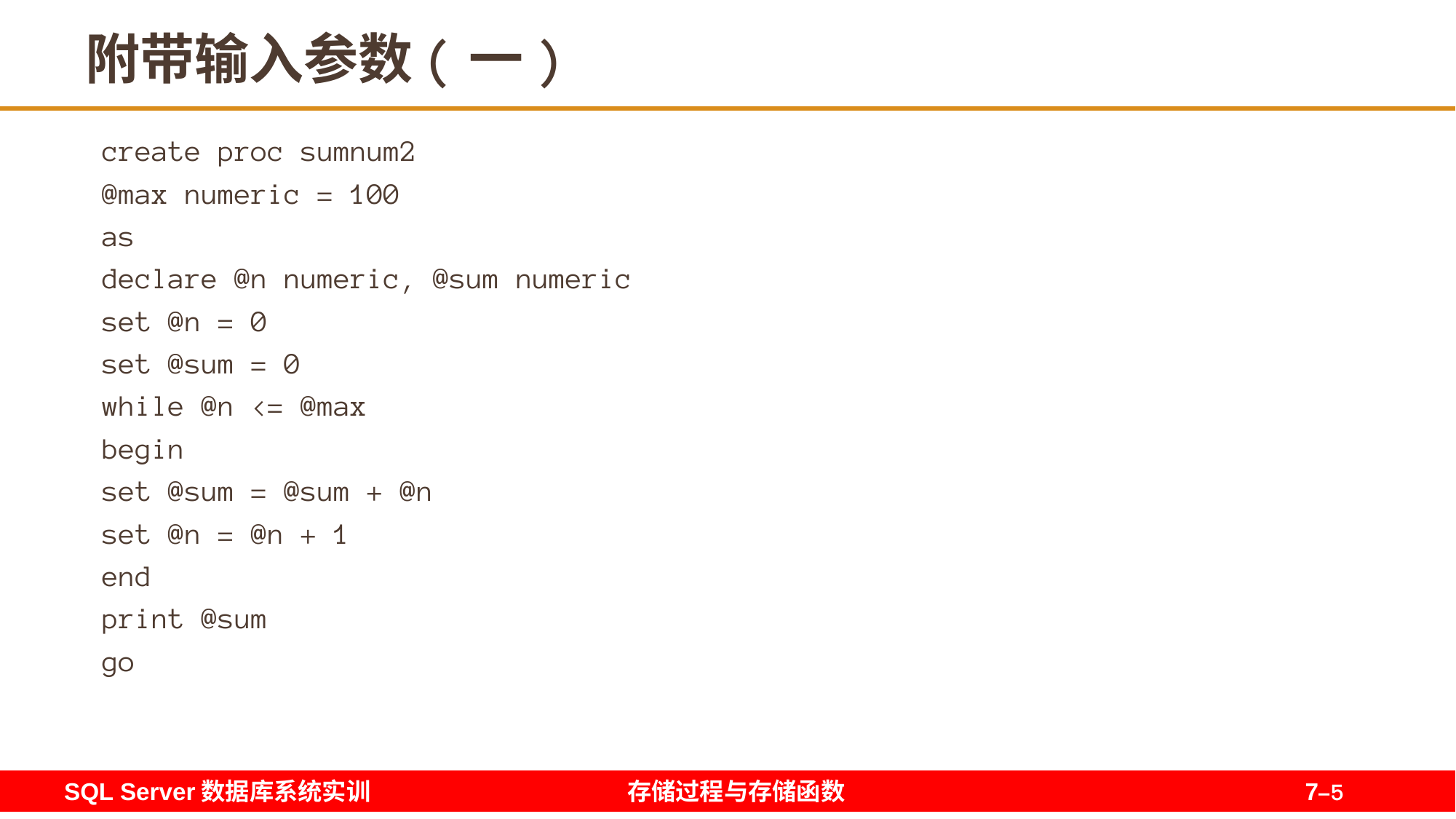

5
# 附带输入参数(一)
create proc sumnum2
@max numeric = 100
as
declare @n numeric, @sum numeric
set @n = 0
set @sum = 0
while @n <= @max
begin
set @sum = @sum + @n
set @n = @n + 1
end
print @sum
go